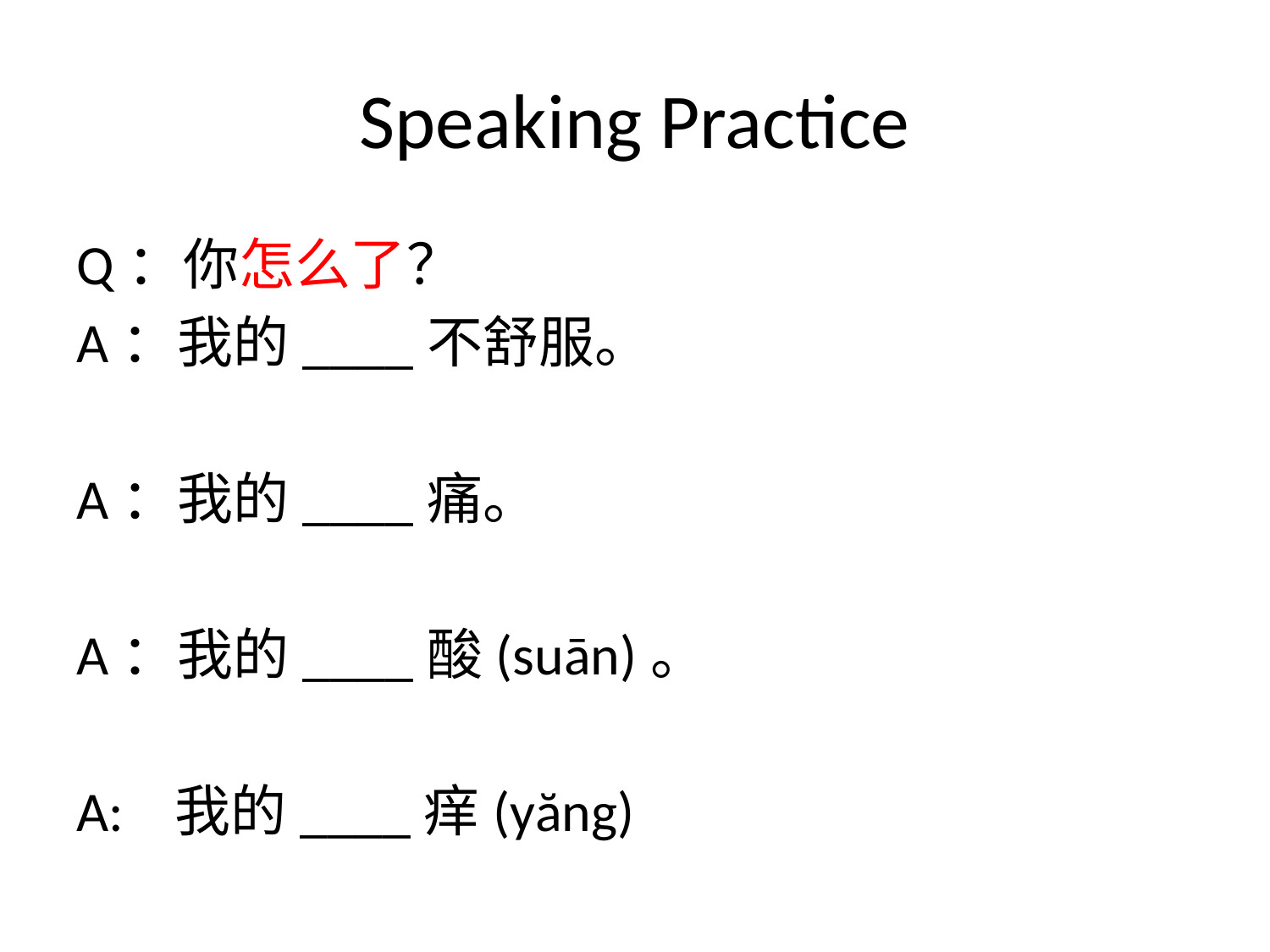

# Speaking Practice
Q：你怎么了？
A：我的____不舒服。

A：我的____痛。

A：我的____酸(suān)。

A:   我的____痒(yăng)